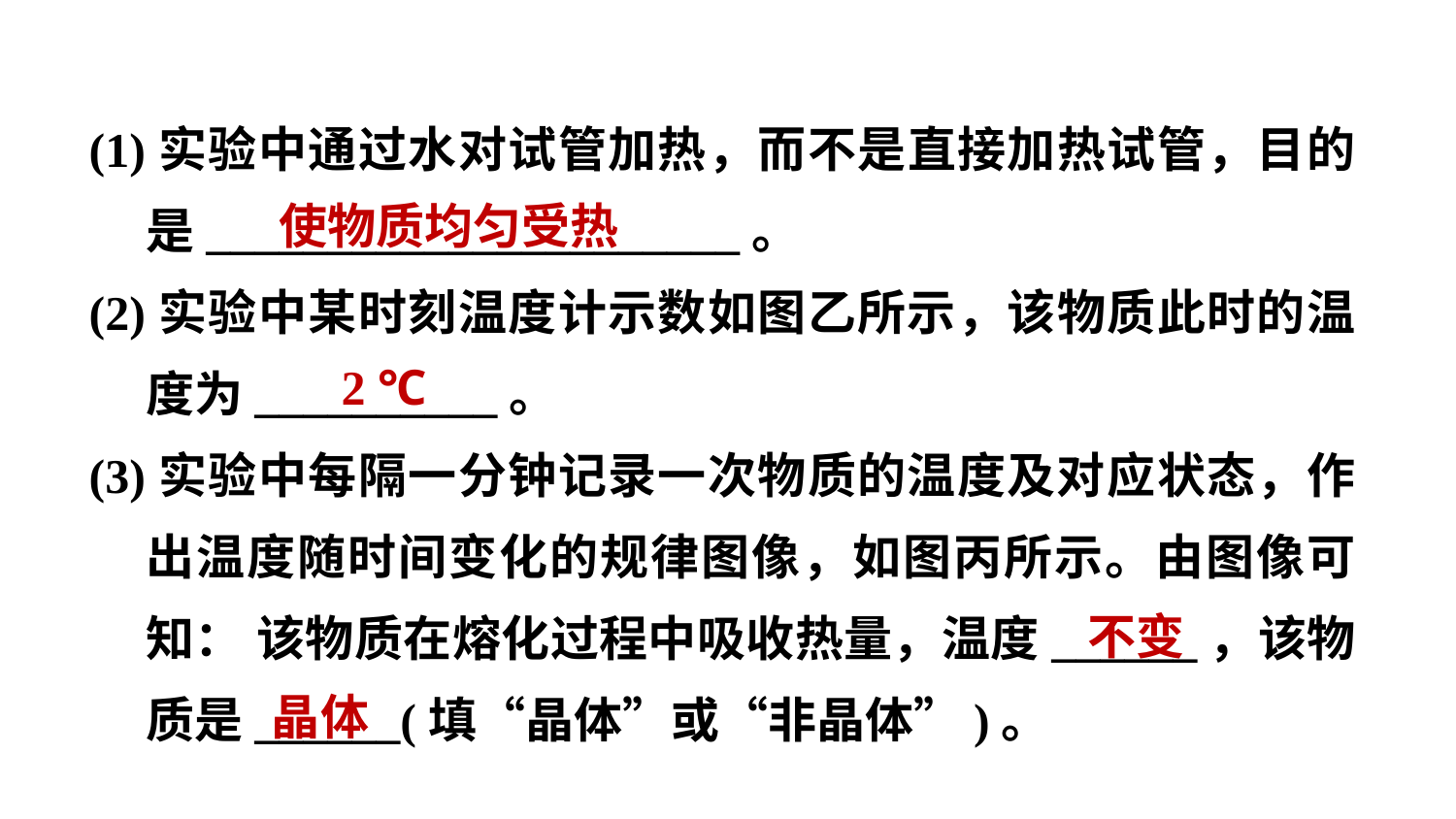

(1)实验中通过水对试管加热，而不是直接加热试管，目的是______________________。
(2)实验中某时刻温度计示数如图乙所示，该物质此时的温度为__________。
(3)实验中每隔一分钟记录一次物质的温度及对应状态，作出温度随时间变化的规律图像，如图丙所示。由图像可知： 该物质在熔化过程中吸收热量，温度______，该物质是______(填“晶体”或“非晶体”)。
使物质均匀受热
2 ℃
不变
晶体